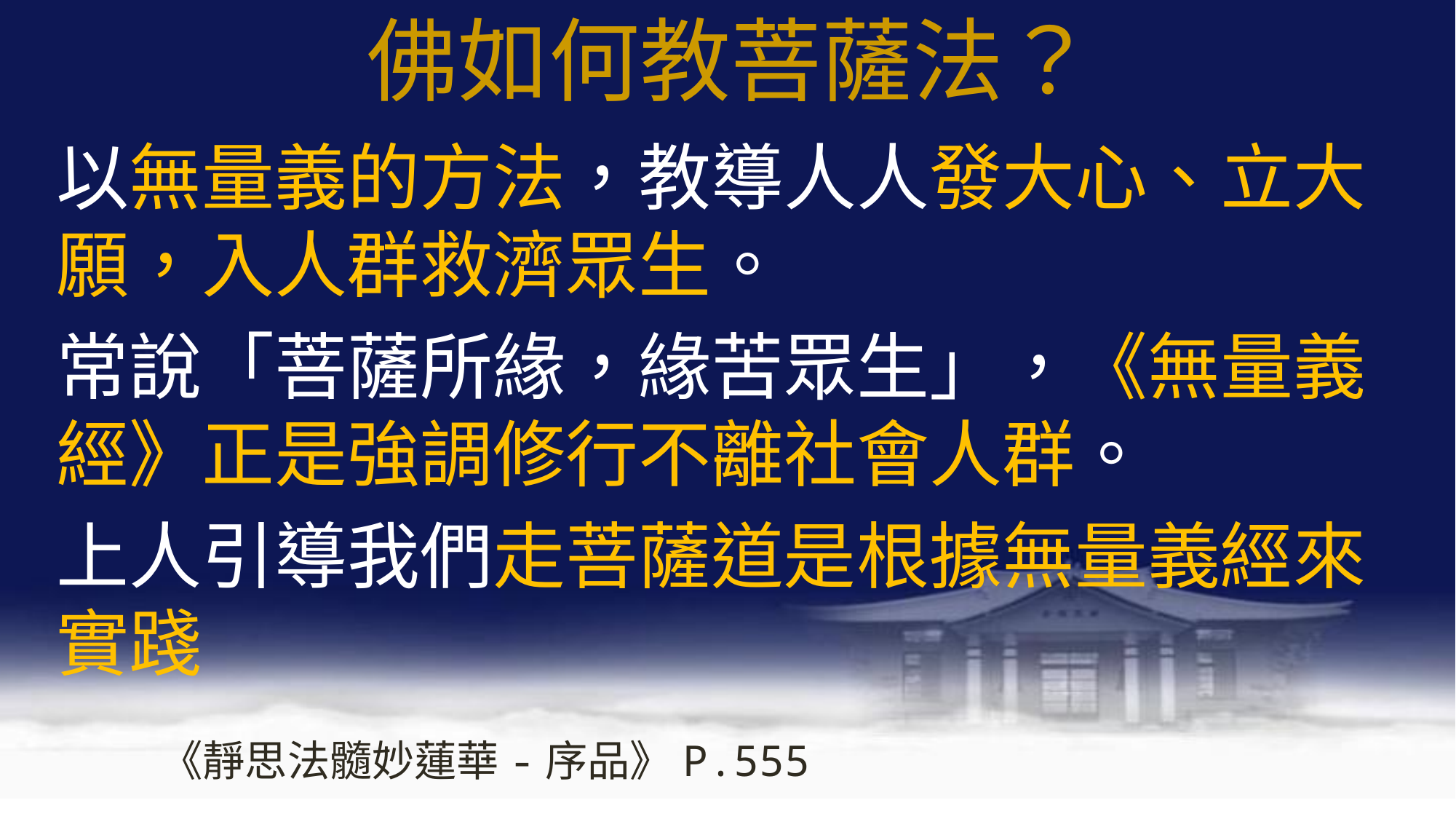

# 佛如何教菩薩法？
以無量義的方法，教導人人發大心、立大願，入人群救濟眾生。
常說「菩薩所緣，緣苦眾生」，《無量義經》正是強調修行不離社會人群。
上人引導我們走菩薩道是根據無量義經來實踐

《靜思法髓妙蓮華-序品》P.555